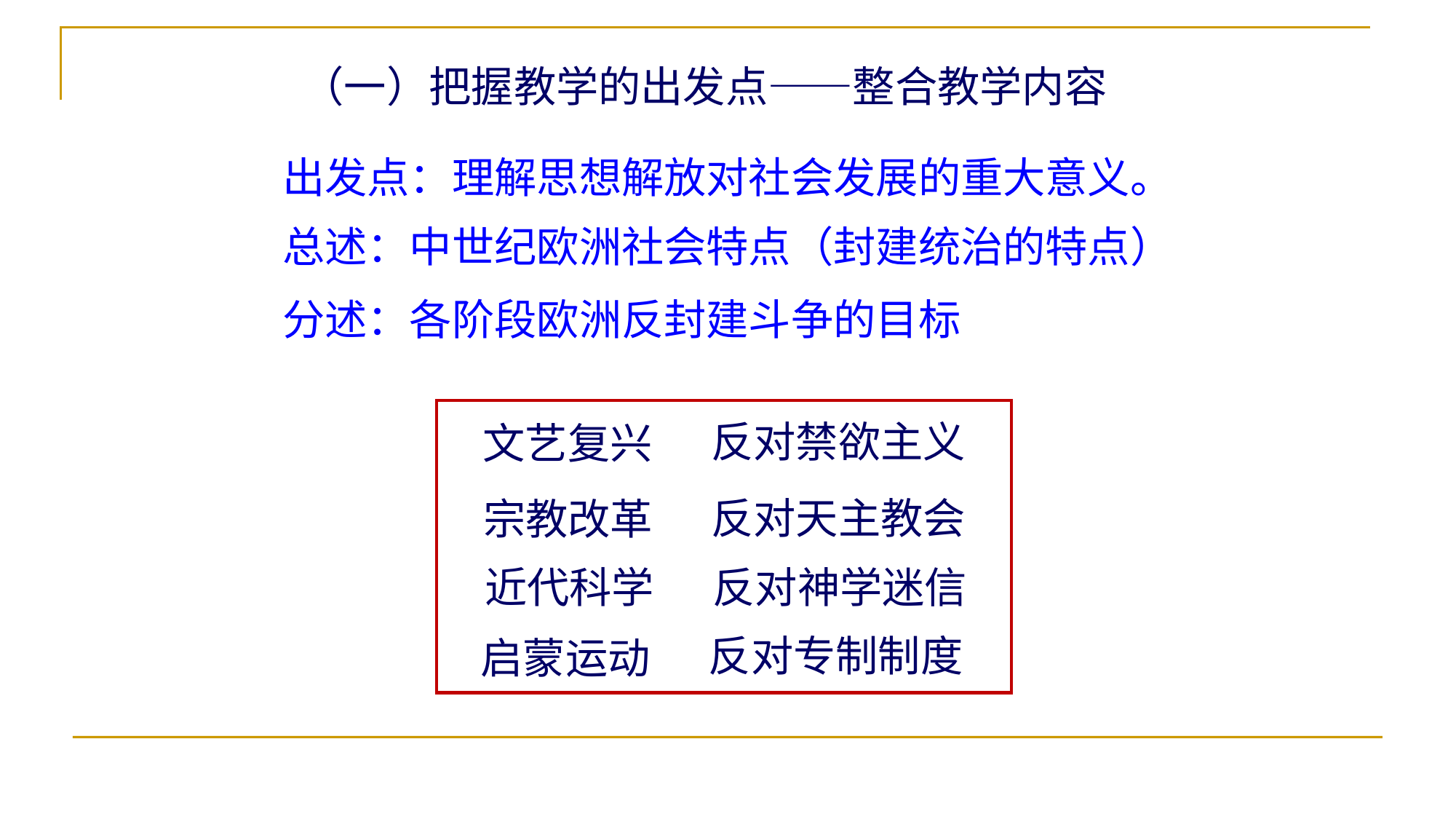

（一）把握教学的出发点——整合教学内容
出发点：理解思想解放对社会发展的重大意义。
总述：中世纪欧洲社会特点（封建统治的特点）
分述：各阶段欧洲反封建斗争的目标

反对禁欲主义
文艺复兴
反对天主教会
宗教改革
反对神学迷信
近代科学
反对专制制度
启蒙运动